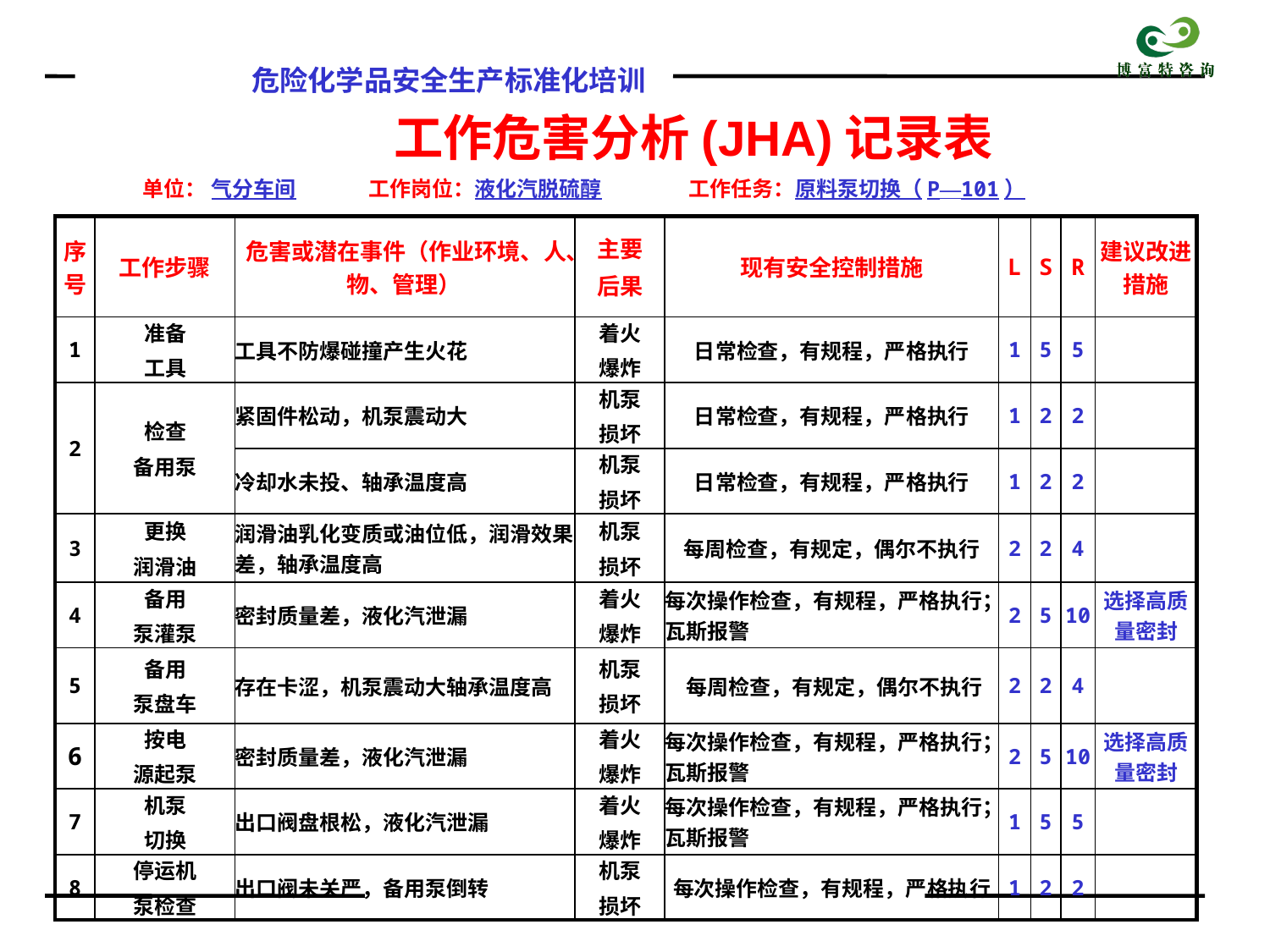

# 工作危害分析(JHA)记录表
单位： 气分车间               工作岗位：液化汽脱硫醇                  工作任务：原料泵切换（P—101）
| 序号 | 工作步骤 | 危害或潜在事件（作业环境、人、物、管理） | 主要 后果 | 现有安全控制措施 | L | S | R | 建议改进措施 |
| --- | --- | --- | --- | --- | --- | --- | --- | --- |
| 1 | 准备 工具 | 工具不防爆碰撞产生火花 | 着火 爆炸 | 日常检查，有规程，严格执行 | 1 | 5 | 5 |  |
| 2 | 检查 备用泵 | 紧固件松动，机泵震动大 | 机泵 损坏 | 日常检查，有规程，严格执行 | 1 | 2 | 2 |  |
|  |  | 冷却水未投、轴承温度高 | 机泵 损坏 | 日常检查，有规程，严格执行 | 1 | 2 | 2 |  |
| 3 | 更换 润滑油 | 润滑油乳化变质或油位低，润滑效果差，轴承温度高 | 机泵 损坏 | 每周检查，有规定，偶尔不执行 | 2 | 2 | 4 |  |
| 4 | 备用 泵灌泵 | 密封质量差，液化汽泄漏 | 着火 爆炸 | 每次操作检查，有规程，严格执行；瓦斯报警 | 2 | 5 | 10 | 选择高质量密封 |
| 5 | 备用 泵盘车 | 存在卡涩，机泵震动大轴承温度高 | 机泵 损坏 | 每周检查，有规定，偶尔不执行 | 2 | 2 | 4 |  |
| 6 | 按电 源起泵 | 密封质量差，液化汽泄漏 | 着火 爆炸 | 每次操作检查，有规程，严格执行；瓦斯报警 | 2 | 5 | 10 | 选择高质量密封 |
| 7 | 机泵 切换 | 出口阀盘根松，液化汽泄漏 | 着火 爆炸 | 每次操作检查，有规程，严格执行；瓦斯报警 | 1 | 5 | 5 |  |
| 8 | 停运机 泵检查 | 出口阀未关严，备用泵倒转 | 机泵 损坏 | 每次操作检查，有规程，严格执行 | 1 | 2 | 2 |  |